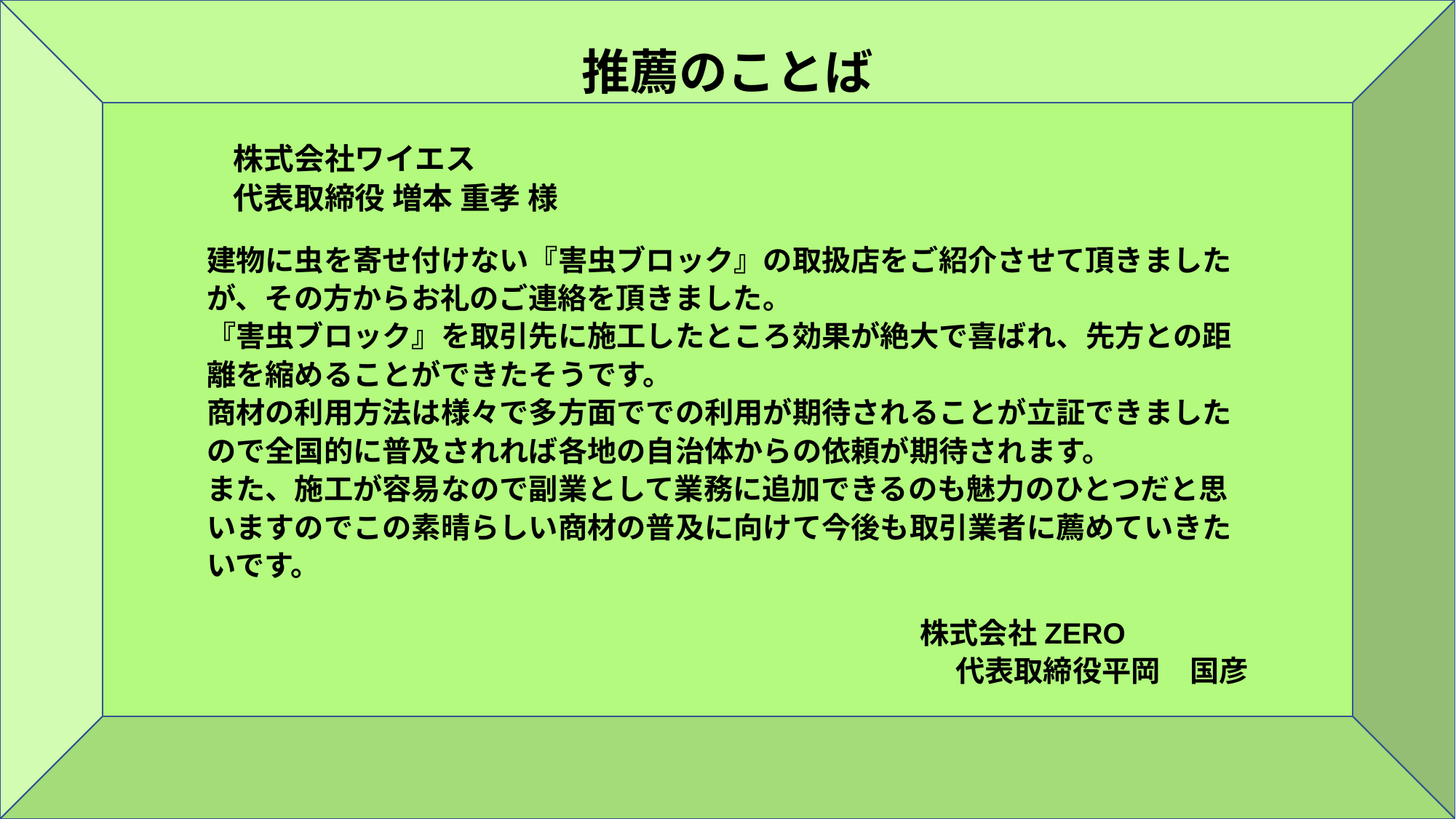

# 推薦のことば
株式会社ワイエス
代表取締役 増本 重孝 様
建物に虫を寄せ付けない『害虫ブロック』の取扱店をご紹介させて頂きましたが、その方からお礼のご連絡を頂きました。
『害虫ブロック』を取引先に施工したところ効果が絶大で喜ばれ、先方との距離を縮めることができたそうです。
商材の利用方法は様々で多方面ででの利用が期待されることが立証できましたので全国的に普及されれば各地の自治体からの依頼が期待されます。
また、施工が容易なので副業として業務に追加できるのも魅力のひとつだと思いますのでこの素晴らしい商材の普及に向けて今後も取引業者に薦めていきたいです。

株式会社ZERO
 代表取締役平岡　国彦